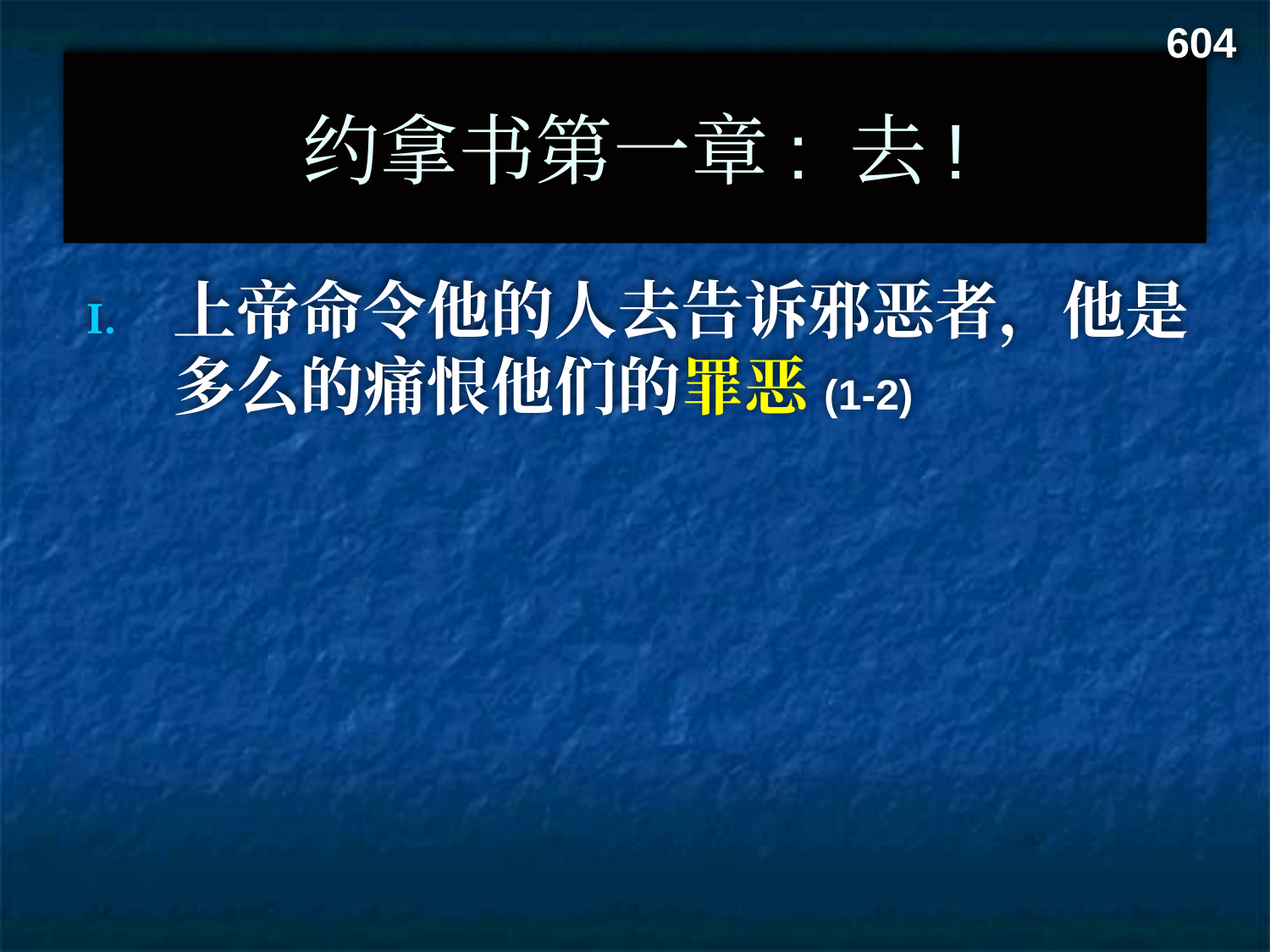

604
# 约拿书第一章: 去!
上帝命令他的人去告诉邪恶者，他是多么的痛恨他们的罪恶(1-2)